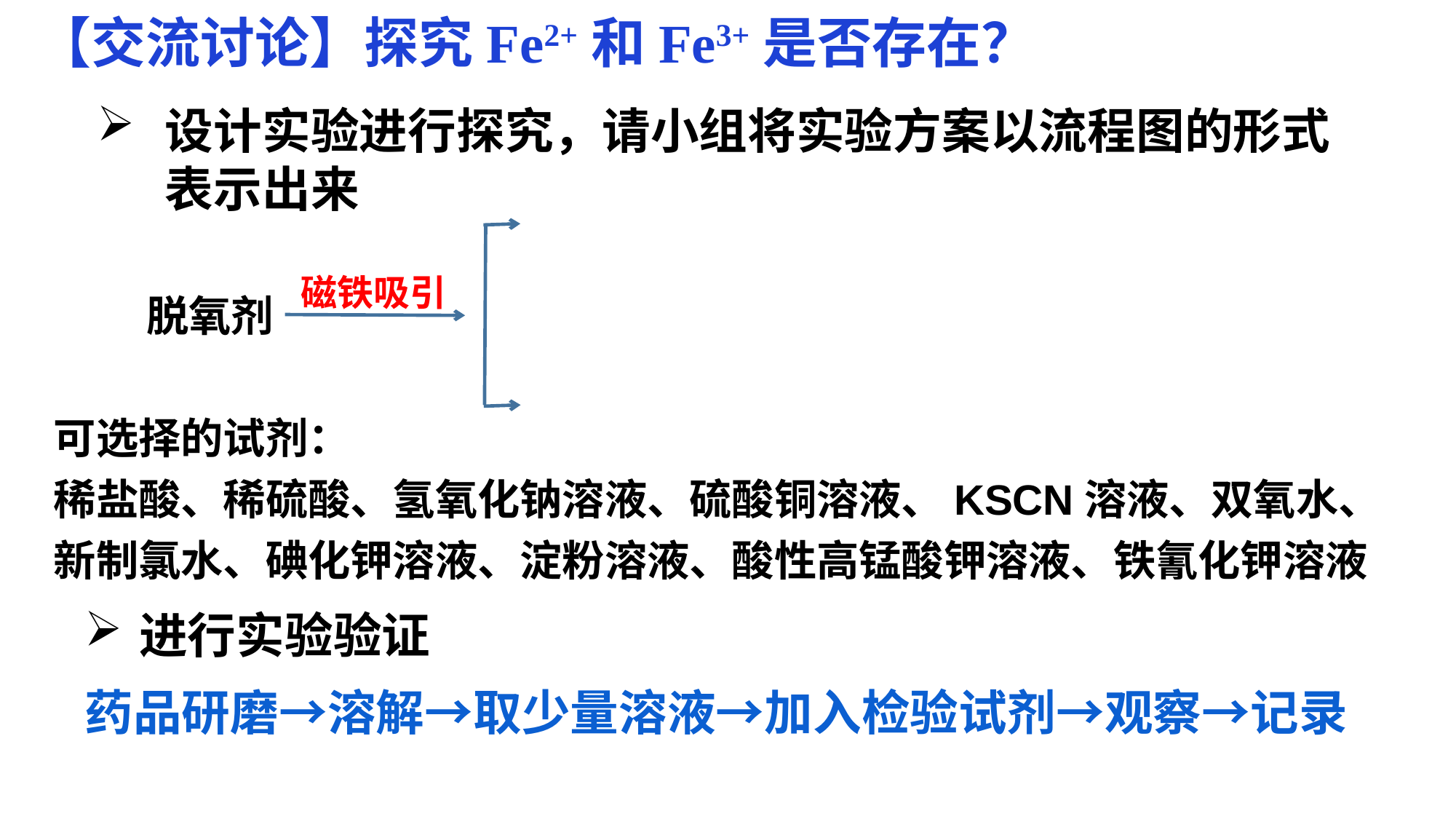

【交流讨论】探究Fe2+和Fe3+是否存在？

设计实验进行探究，请小组将实验方案以流程图的形式表示出来
磁铁吸引
脱氧剂
可选择的试剂：
稀盐酸、稀硫酸、氢氧化钠溶液、硫酸铜溶液、KSCN溶液、双氧水、
新制氯水、碘化钾溶液、淀粉溶液、酸性高锰酸钾溶液、铁氰化钾溶液
进行实验验证
药品研磨→溶解→取少量溶液→加入检验试剂→观察→记录